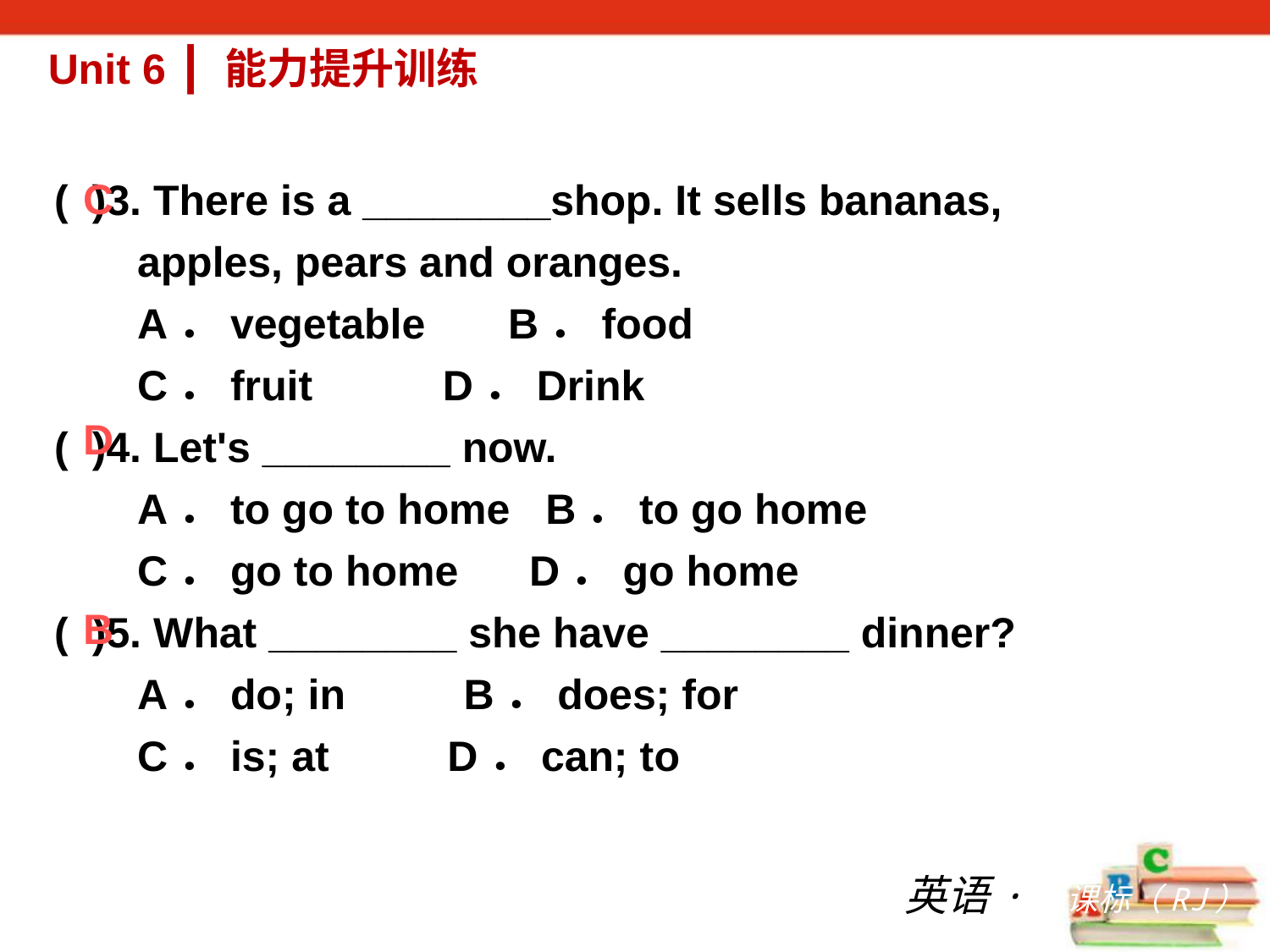

Unit 6 ┃ 能力提升训练
(  )3. There is a ________shop. It sells bananas,
       apples, pears and oranges.
       A．vegetable       B．food
       C．fruit           D．Drink
(  )4. Let's ________ now.
       A．to go to home   B．to go home
       C．go to home      D．go home
(  )5. What ________ she have ________ dinner?
       A．do; in          B．does; for
       C．is; at          D．can; to
C
D
B
英语·新课标（RJ）